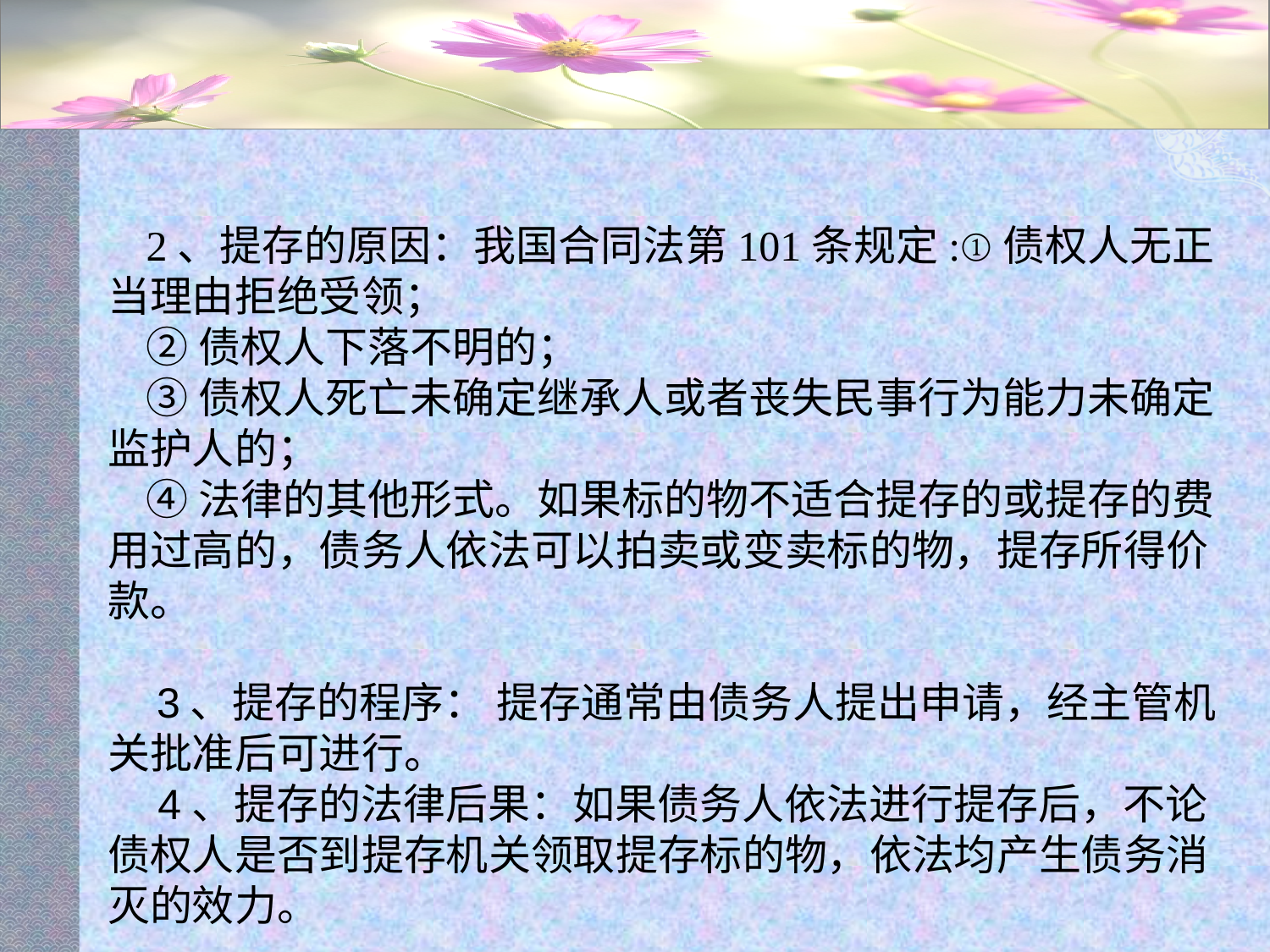

#
2、提存的原因：我国合同法第101条规定:①债权人无正当理由拒绝受领；
②债权人下落不明的；
③债权人死亡未确定继承人或者丧失民事行为能力未确定监护人的；
④法律的其他形式。如果标的物不适合提存的或提存的费用过高的，债务人依法可以拍卖或变卖标的物，提存所得价款。

 3、提存的程序： 提存通常由债务人提出申请，经主管机关批准后可进行。
 4、提存的法律后果：如果债务人依法进行提存后，不论债权人是否到提存机关领取提存标的物，依法均产生债务消灭的效力。